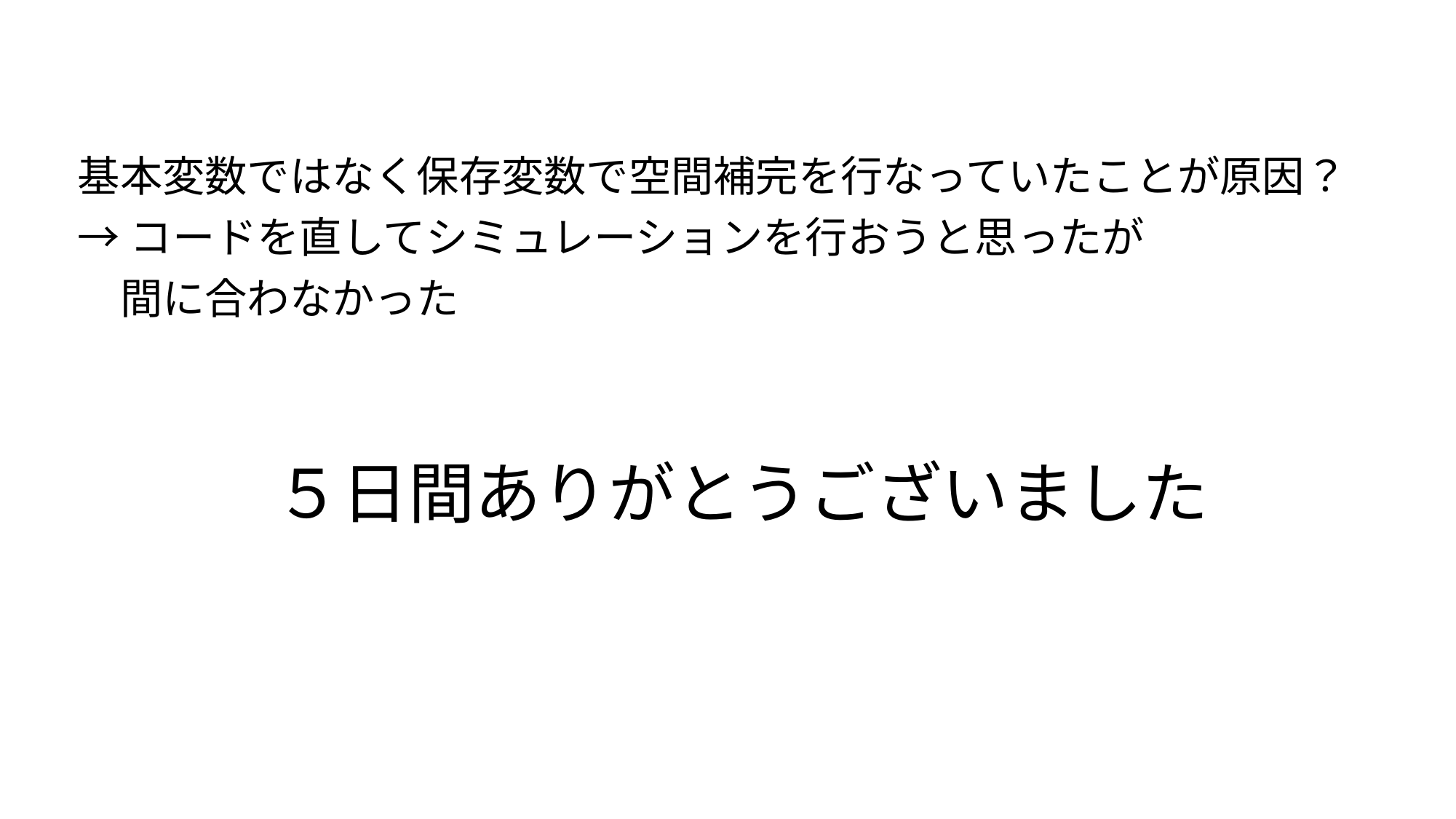

基本変数ではなく保存変数で空間補完を行なっていたことが原因？
→コードを直してシミュレーションを行おうと思ったが
　間に合わなかった

５日間ありがとうございました